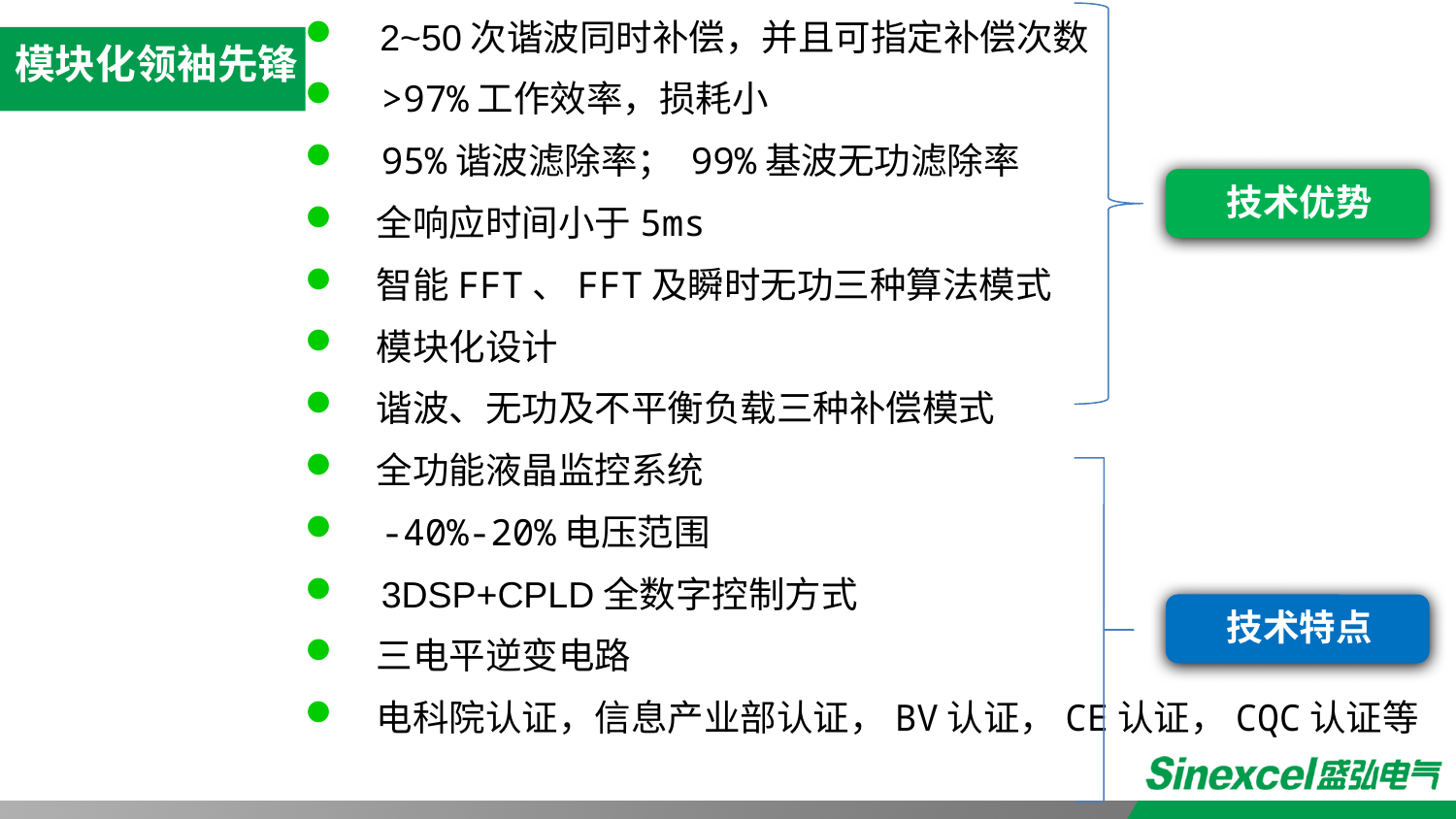

2~50次谐波同时补偿，并且可指定补偿次数
 >97%工作效率，损耗小
 95%谐波滤除率； 99%基波无功滤除率
 全响应时间小于5ms
 智能FFT、FFT及瞬时无功三种算法模式
 模块化设计
 谐波、无功及不平衡负载三种补偿模式
 全功能液晶监控系统
 -40%-20%电压范围
 3DSP+CPLD全数字控制方式
 三电平逆变电路
 电科院认证，信息产业部认证，BV认证，CE认证，CQC认证等

模块化领袖先锋

技术优势

技术特点